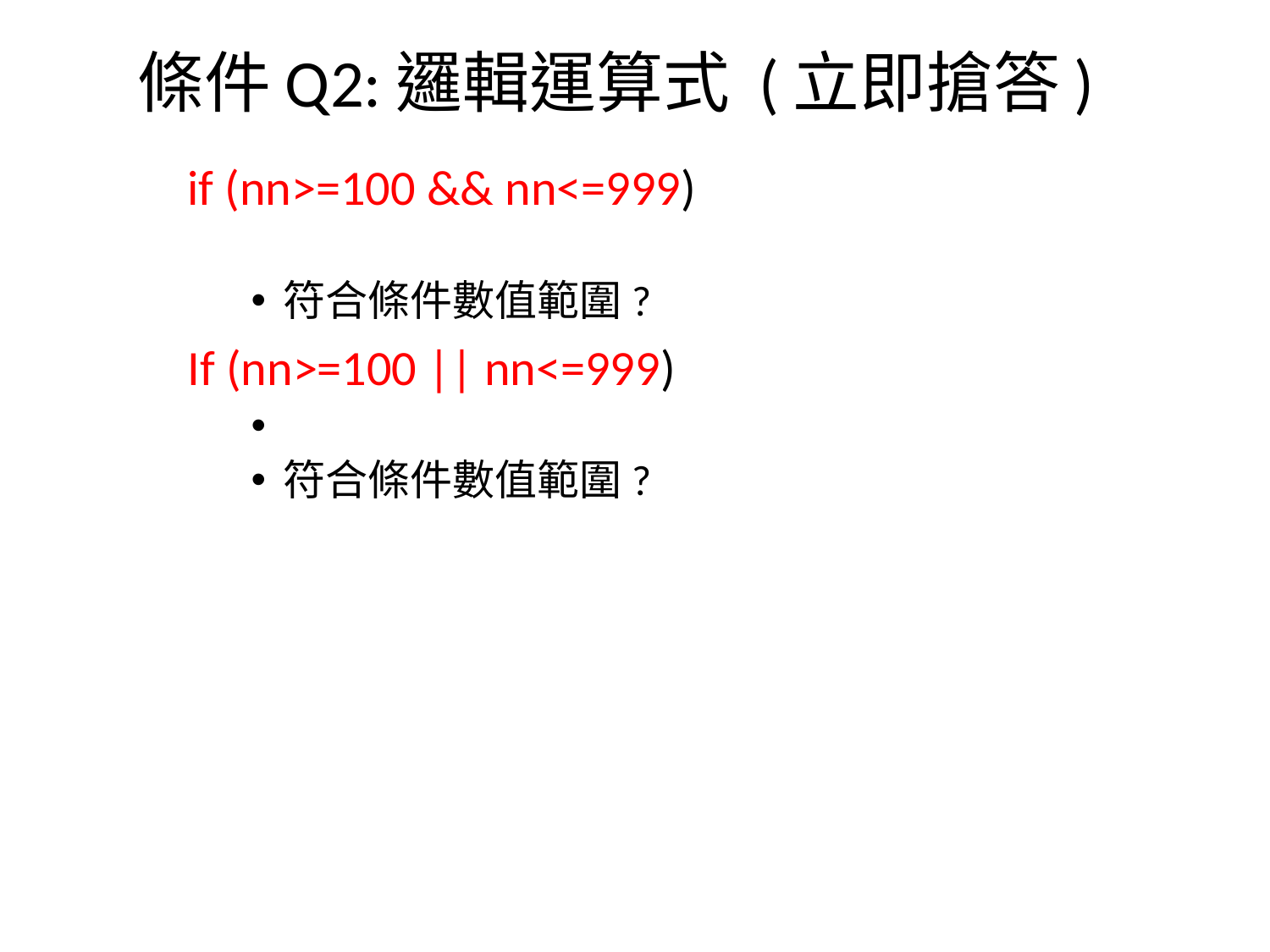

# 條件Q2:邏輯運算式 (立即搶答)
if (nn>=100 && nn<=999)
&& : and (及)
符合條件數值範圍?
If (nn>=100 || nn<=999)
 || : or (或)
符合條件數值範圍?